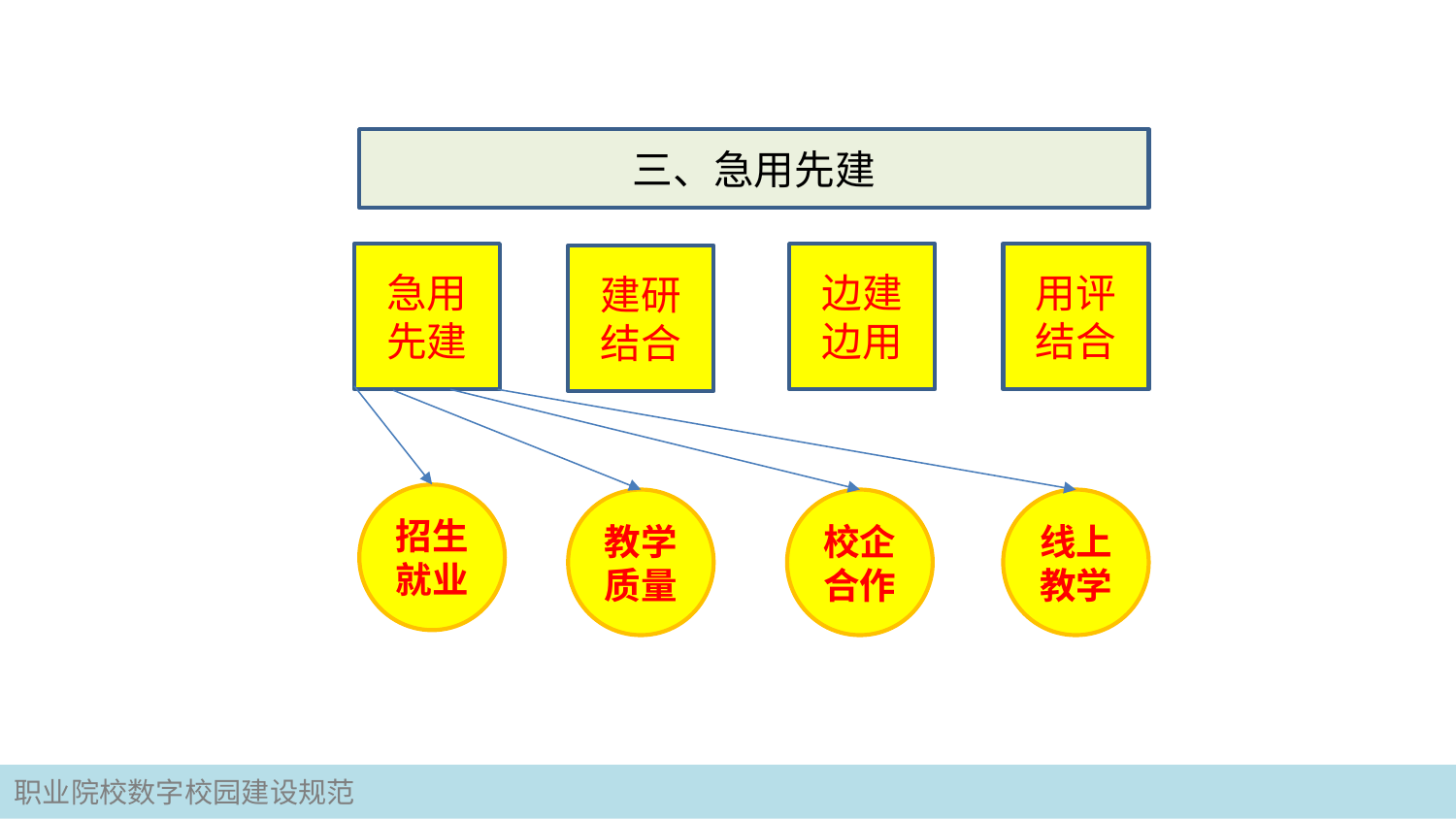

三、急用先建
急用先建
边建
边用
用评结合
建研
结合
招生就业
教学质量
校企合作
线上教学
职业院校数字校园建设规范